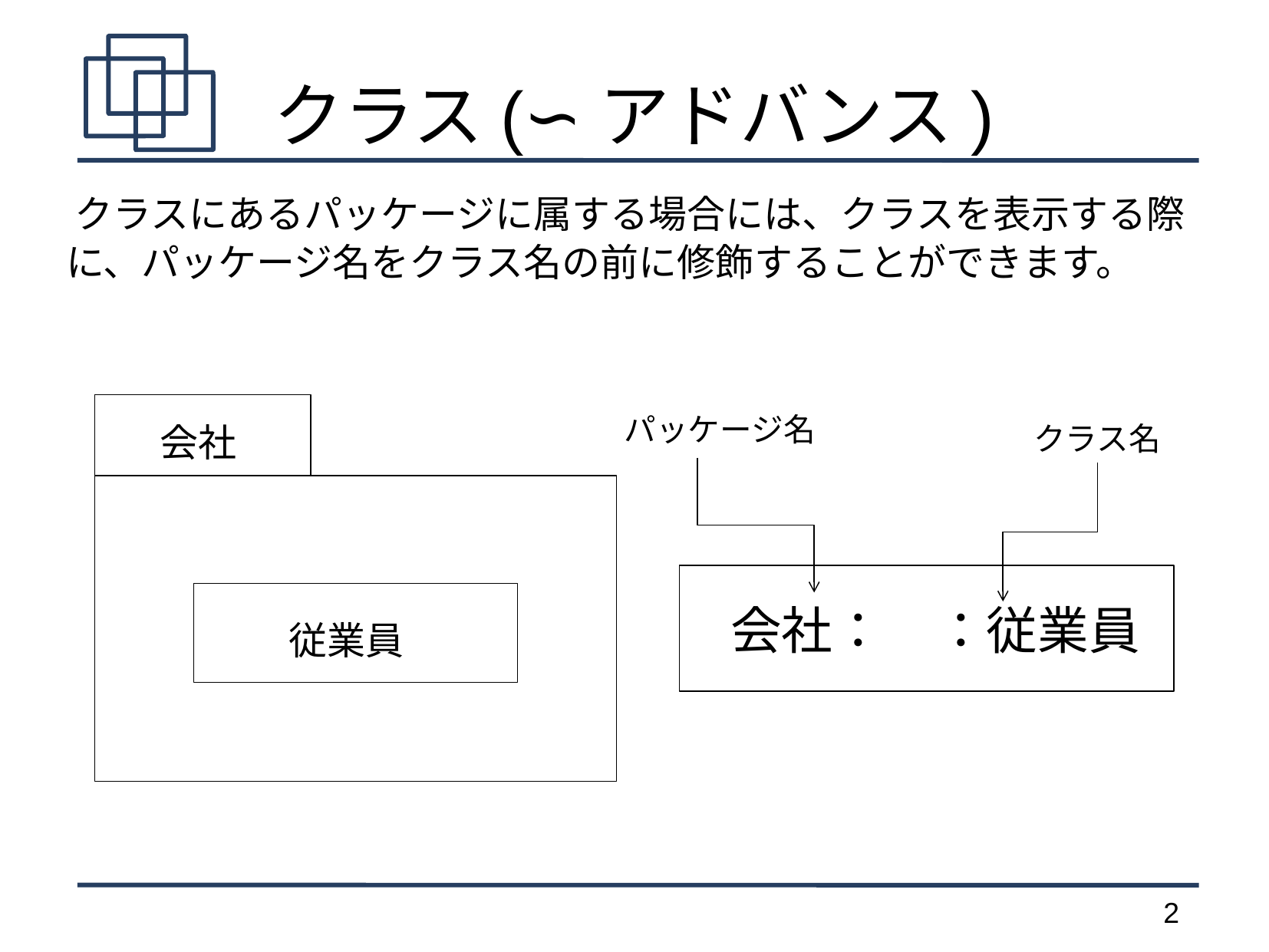

# クラス(∽アドバンス)
　クラスにあるパッケージに属する場合には、クラスを表示する際に、パッケージ名をクラス名の前に修飾することができます。

パッケージ名
会社
クラス名

会社：　：従業員
従業員